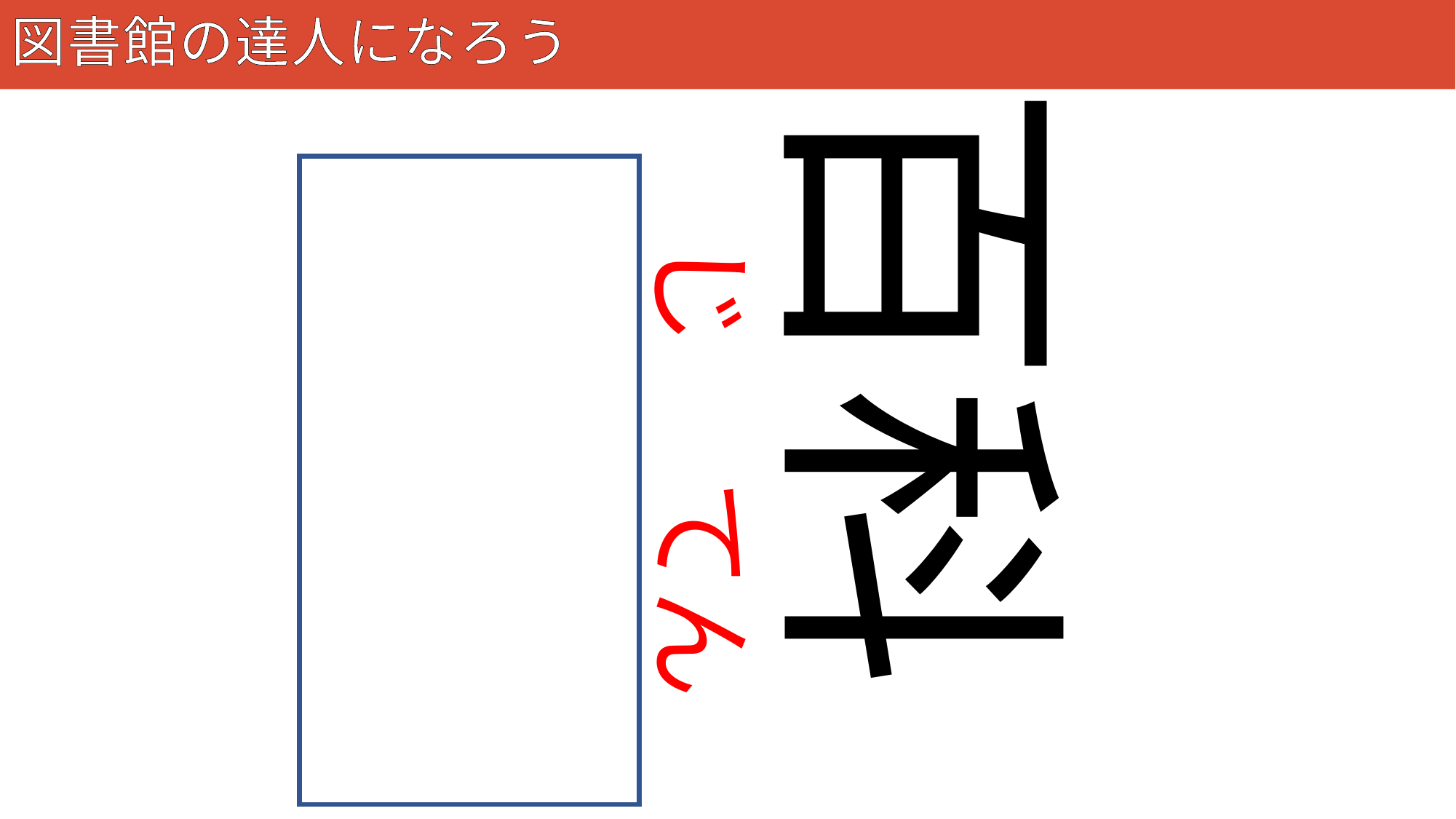

# 図書館の達人になろう
15
百科

事典
じ　 てん